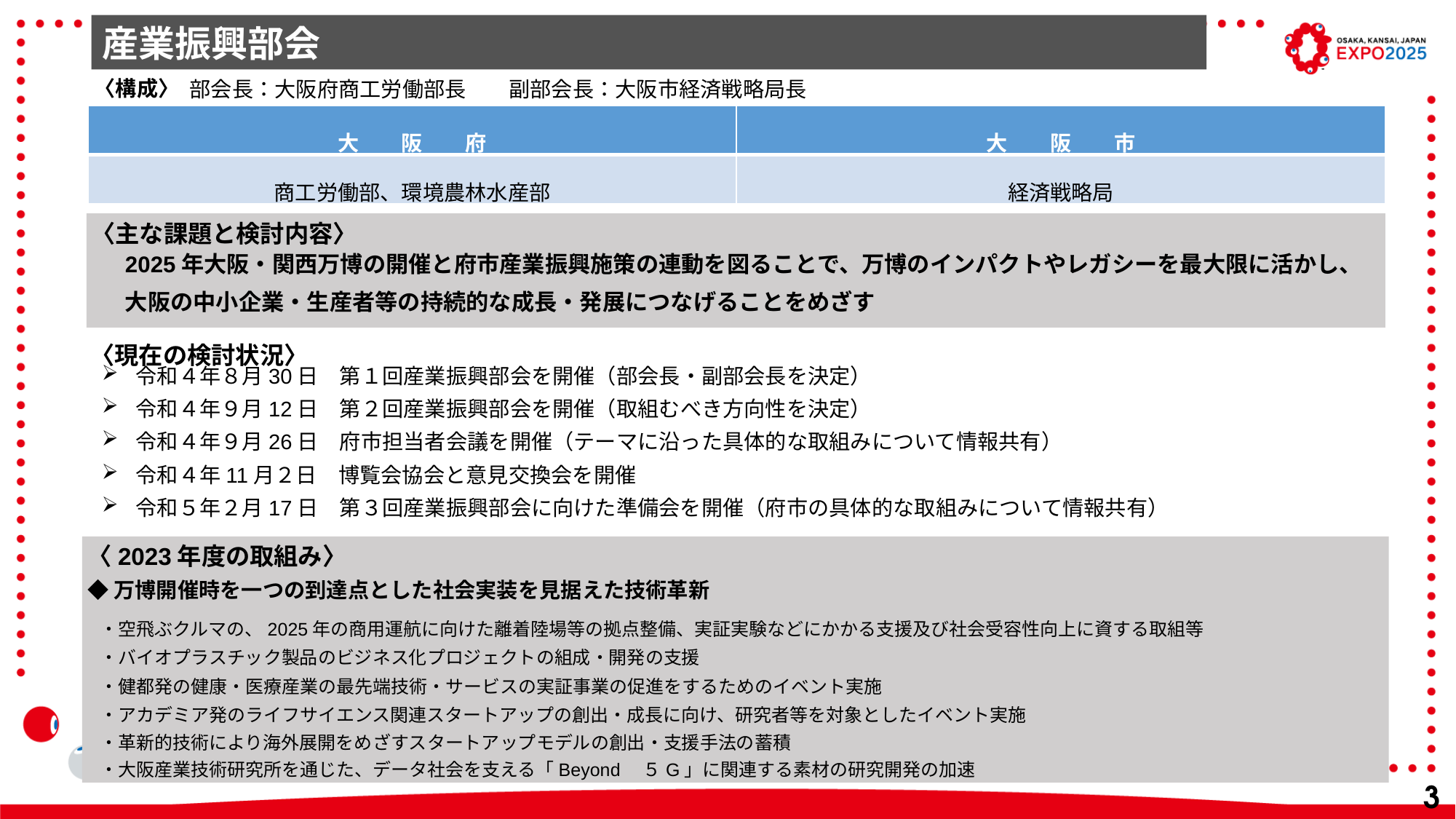

産業振興部会
　部会長：大阪府商工労働部長　　副部会長：大阪市経済戦略局長
〈構成〉

| 大　　阪　　府 | 大　　阪　　市 |
| --- | --- |
| 商工労働部、環境農林水産部 | 経済戦略局 |
〈主な課題と検討内容〉

2025年大阪・関西万博の開催と府市産業振興施策の連動を図ることで、万博のインパクトやレガシーを最大限に活かし、
大阪の中小企業・生産者等の持続的な成長・発展につなげることをめざす
〈現在の検討状況〉
令和４年８月30日　第１回産業振興部会を開催（部会長・副部会長を決定）

令和４年９月12日　第２回産業振興部会を開催（取組むべき方向性を決定）

令和４年９月26日　府市担当者会議を開催（テーマに沿った具体的な取組みについて情報共有）

令和４年11月２日　博覧会協会と意見交換会を開催

令和５年２月17日　第３回産業振興部会に向けた準備会を開催（府市の具体的な取組みについて情報共有）

〈2023年度の取組み〉

◆万博開催時を一つの到達点とした社会実装を見据えた技術革新
・空飛ぶクルマの、2025年の商用運航に向けた離着陸場等の拠点整備、実証実験などにかかる支援及び社会受容性向上に資する取組等
・バイオプラスチック製品のビジネス化プロジェクトの組成・開発の支援
・健都発の健康・医療産業の最先端技術・サービスの実証事業の促進をするためのイベント実施
・アカデミア発のライフサイエンス関連スタートアップの創出・成長に向け、研究者等を対象としたイベント実施
・革新的技術により海外展開をめざすスタートアップモデルの創出・支援手法の蓄積
・大阪産業技術研究所を通じた、データ社会を支える「Beyond　５G」に関連する素材の研究開発の加速
38